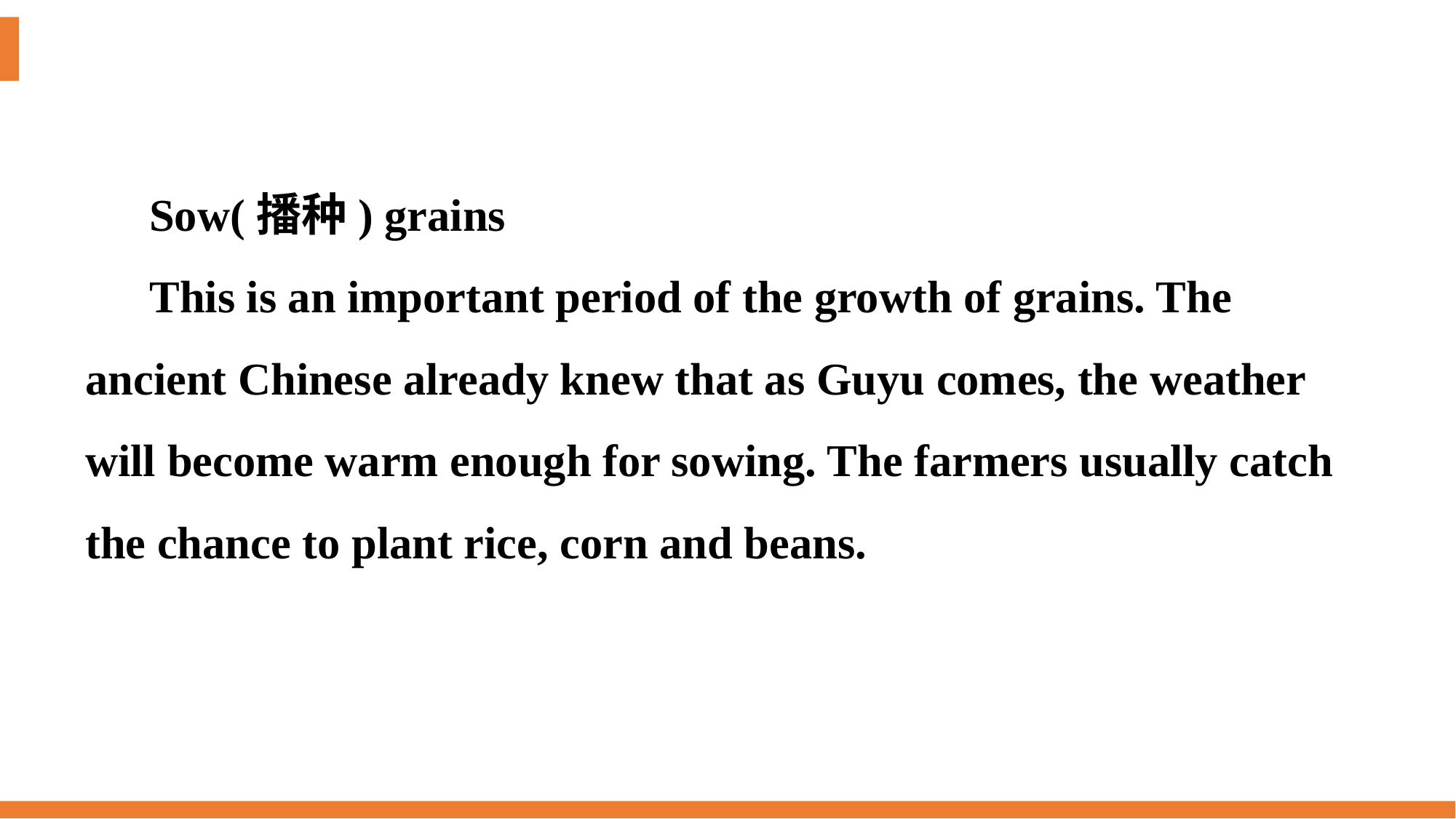

Sow(播种) grains
This is an important period of the growth of grains. The ancient Chinese already knew that as Guyu comes, the weather will become warm enough for sowing. The farmers usually catch the chance to plant rice, corn and beans.